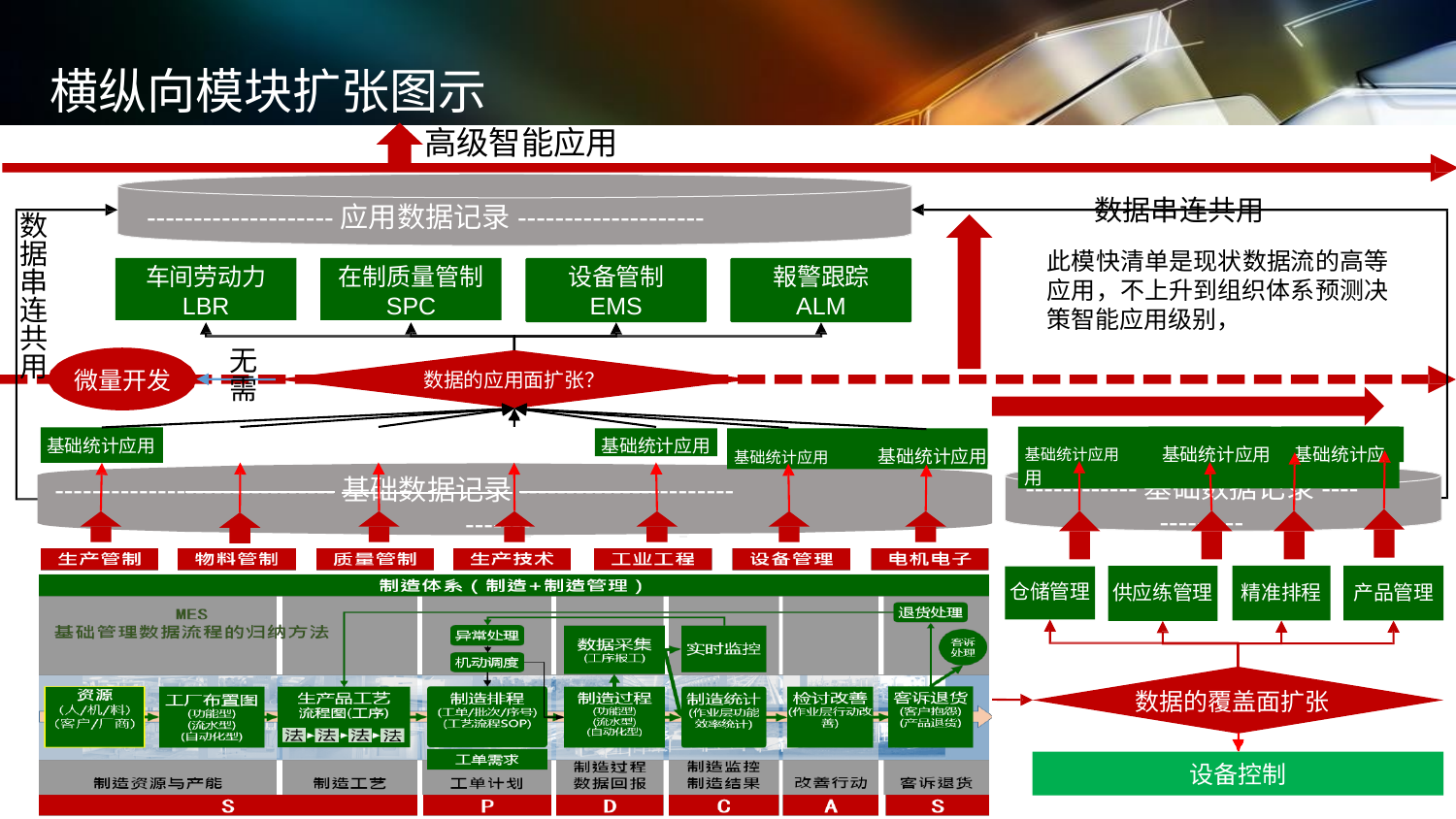

# 横纵向模块扩张图示
高级智能应用

数据串连共用
--------------------应用数据记录--------------------

数 据 串 连 共 用

此模快清单是现状数据流的高等 应用，不上升到组织体系预测决 策智能应用级别，
车间劳动力
LBR
在制质量管制
SPC

设备管制
EMS
報警跟踪
ALM

无 需

微量开发

数据的应用面扩张？

基础统计应用	基础统计应用	基础统计应用

基础统计应用
基础统计应用	基础统计应用

基础统计应用	基础统计应用	基础统计应用	基础统计应用

------------基础数据记录----
------------------------------基础数据记录-----------------------

---------
-------

仓储管理
精准排程
产品管理
供应练管理

数据的覆盖面扩张

设备控制